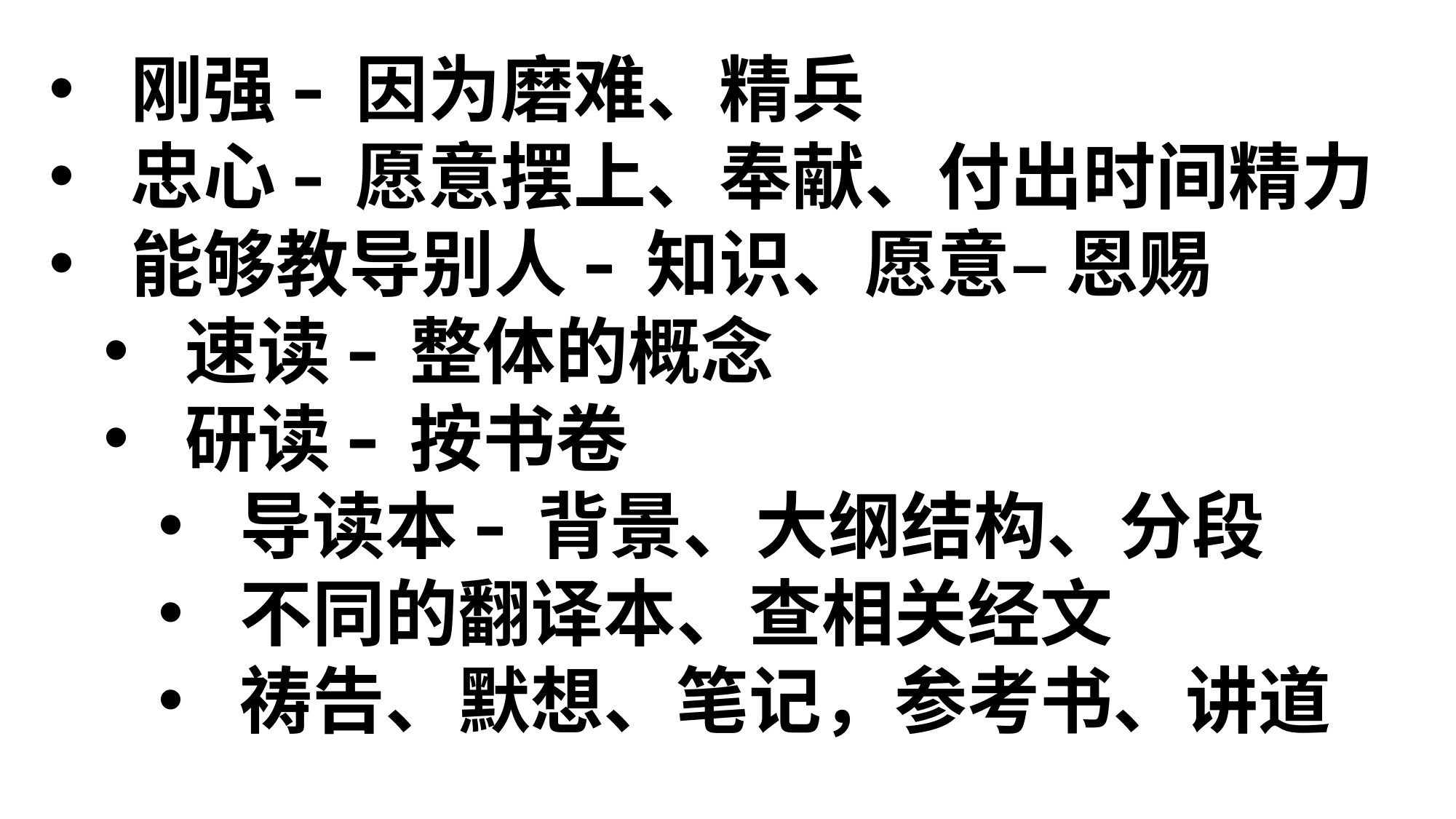

刚强- 因为磨难、精兵
忠心- 愿意摆上、奉献、付出时间精力
能够教导别人- 知识、愿意– 恩赐
速读- 整体的概念
研读- 按书卷
导读本- 背景、大纲结构、分段
不同的翻译本、查相关经文
祷告、默想、笔记，参考书、讲道